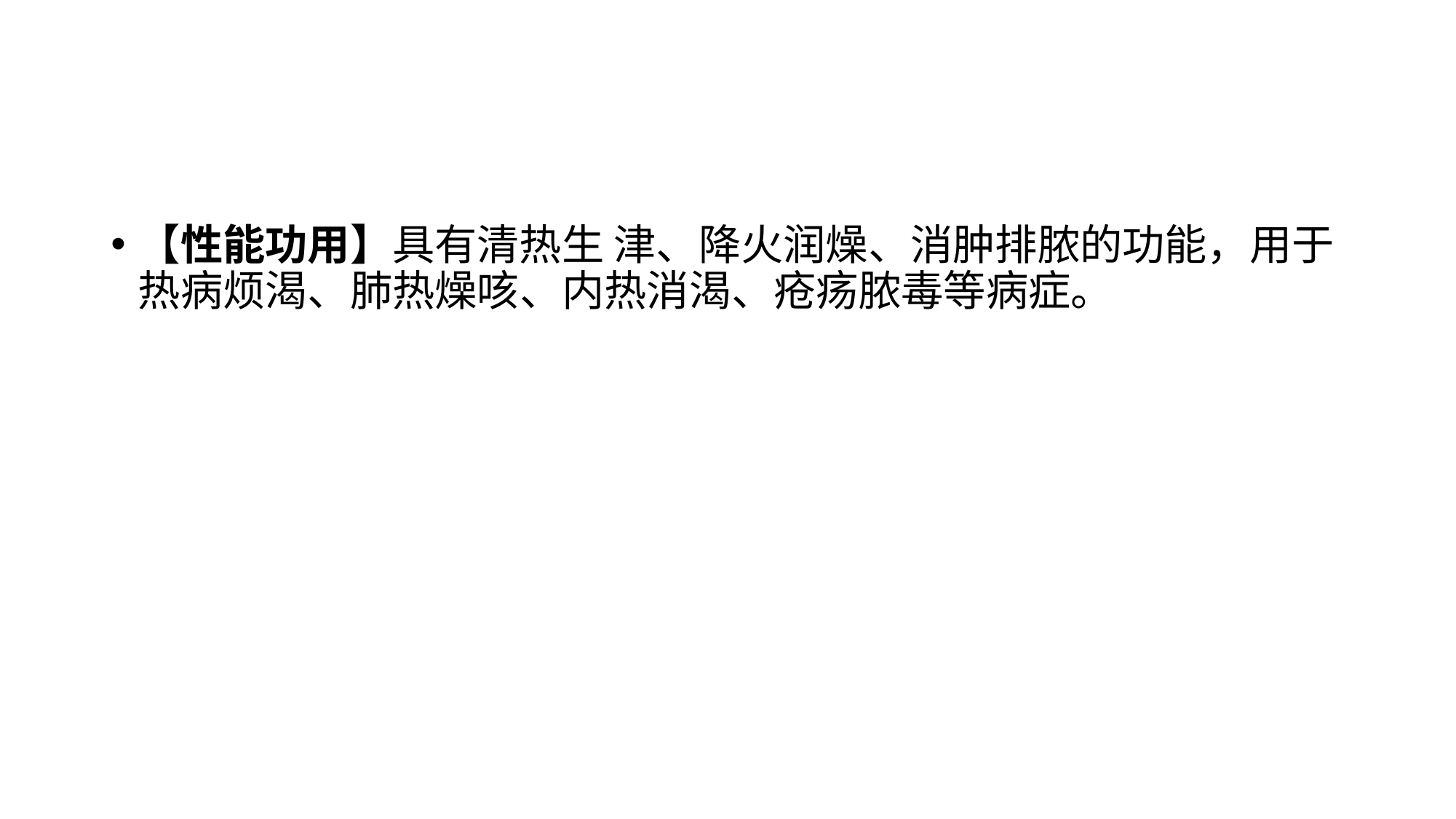

#
【性能功用】具有清热生 津、降火润燥、消肿排脓的功能，用于热病烦渴、肺热燥咳、内热消渴、疮疡脓毒等病症。